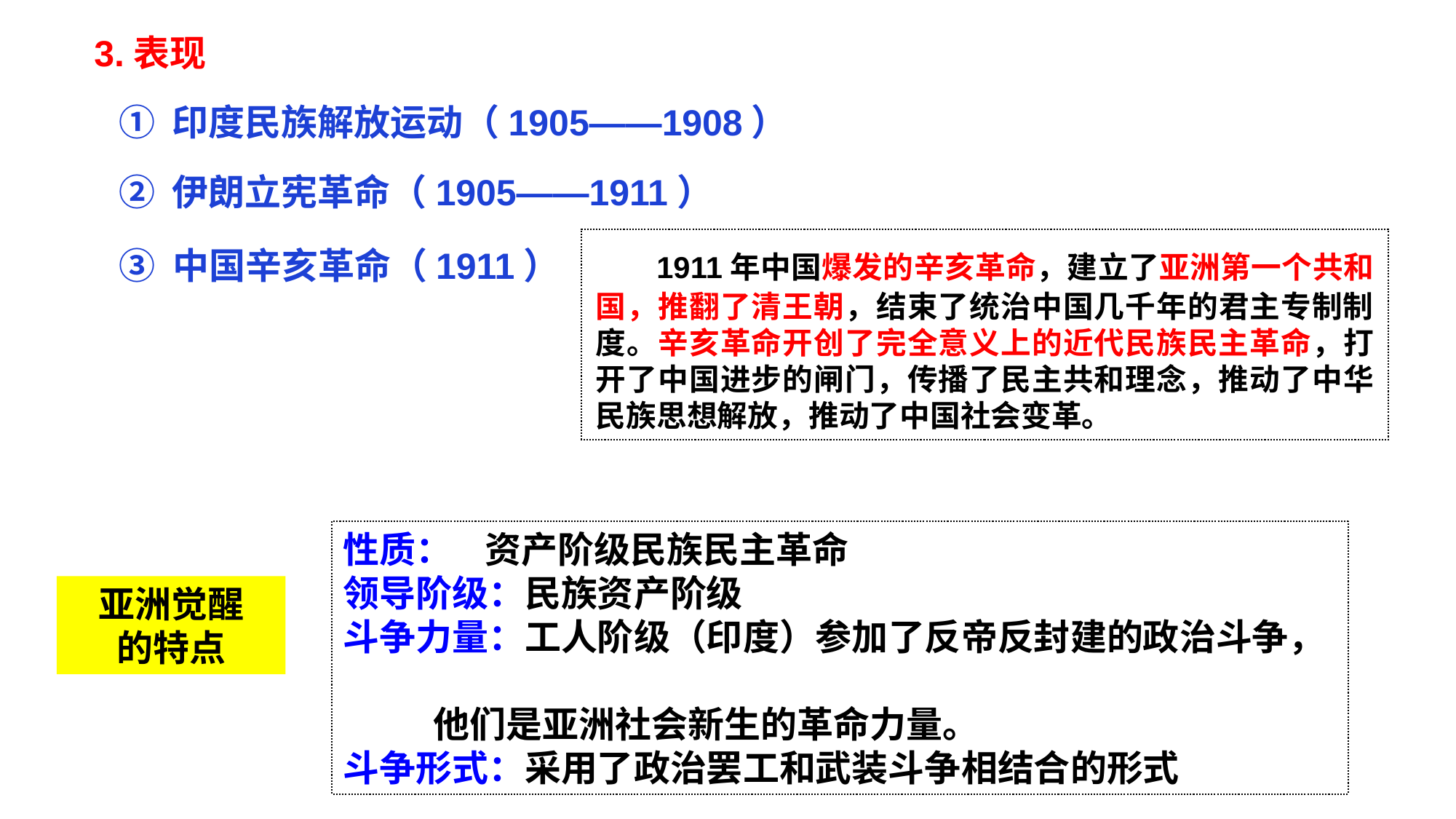

3.表现
① 印度民族解放运动（1905——1908）
② 伊朗立宪革命（1905——1911）
     1911年中国爆发的辛亥革命，建立了亚洲第一个共和国，推翻了清王朝，结束了统治中国几千年的君主专制制度。辛亥革命开创了完全意义上的近代民族民主革命，打开了中国进步的闸门，传播了民主共和理念，推动了中华民族思想解放，推动了中国社会变革。
③ 中国辛亥革命（1911）
性质：    资产阶级民族民主革命
领导阶级：民族资产阶级
斗争力量：工人阶级（印度）参加了反帝反封建的政治斗争，
          他们是亚洲社会新生的革命力量。
斗争形式：采用了政治罢工和武装斗争相结合的形式
亚洲觉醒
的特点